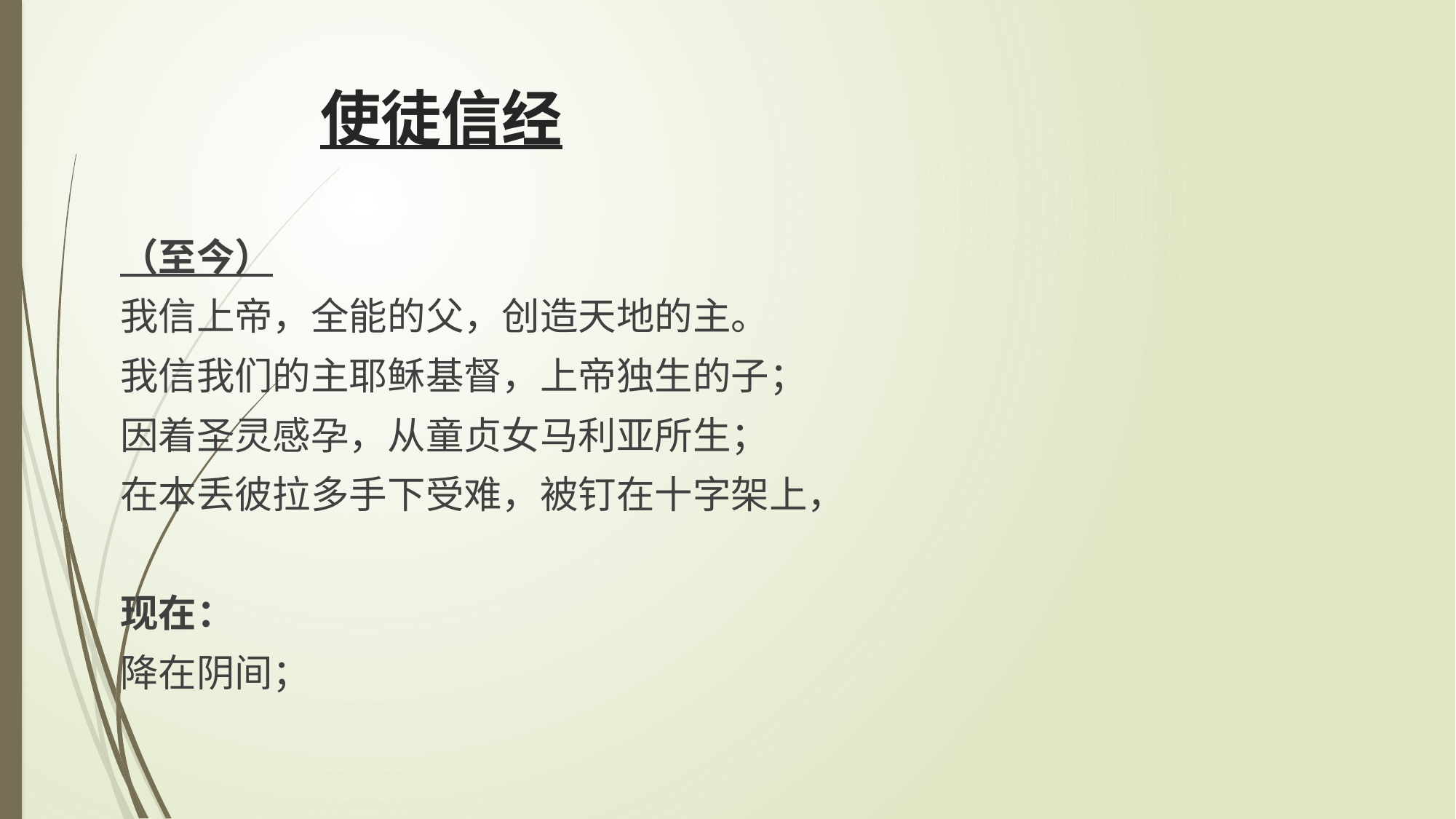

# 使徒信经
（至今）
我信上帝，全能的父，创造天地的主。
我信我们的主耶稣基督，上帝独生的子；
因着圣灵感孕，从童贞女马利亚所生；
在本丢彼拉多手下受难，被钉在十字架上，

现在：
降在阴间；